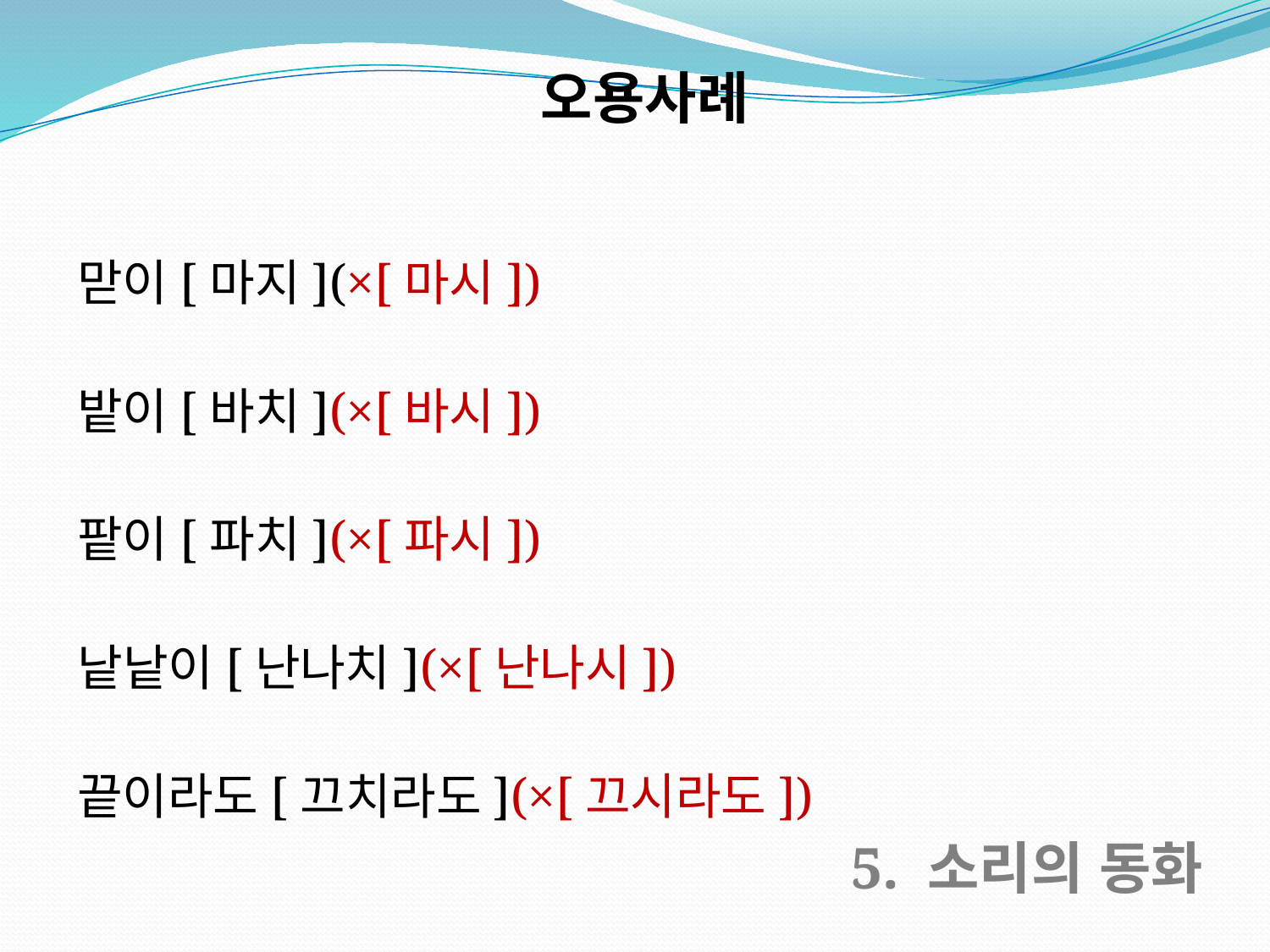

오용사례
맏이[마지](×[마시])
밭이[바치](×[바시])
팥이[파치](×[파시])
낱낱이[난나치](×[난나시])
끝이라도[끄치라도](×[끄시라도])
5. 소리의 동화